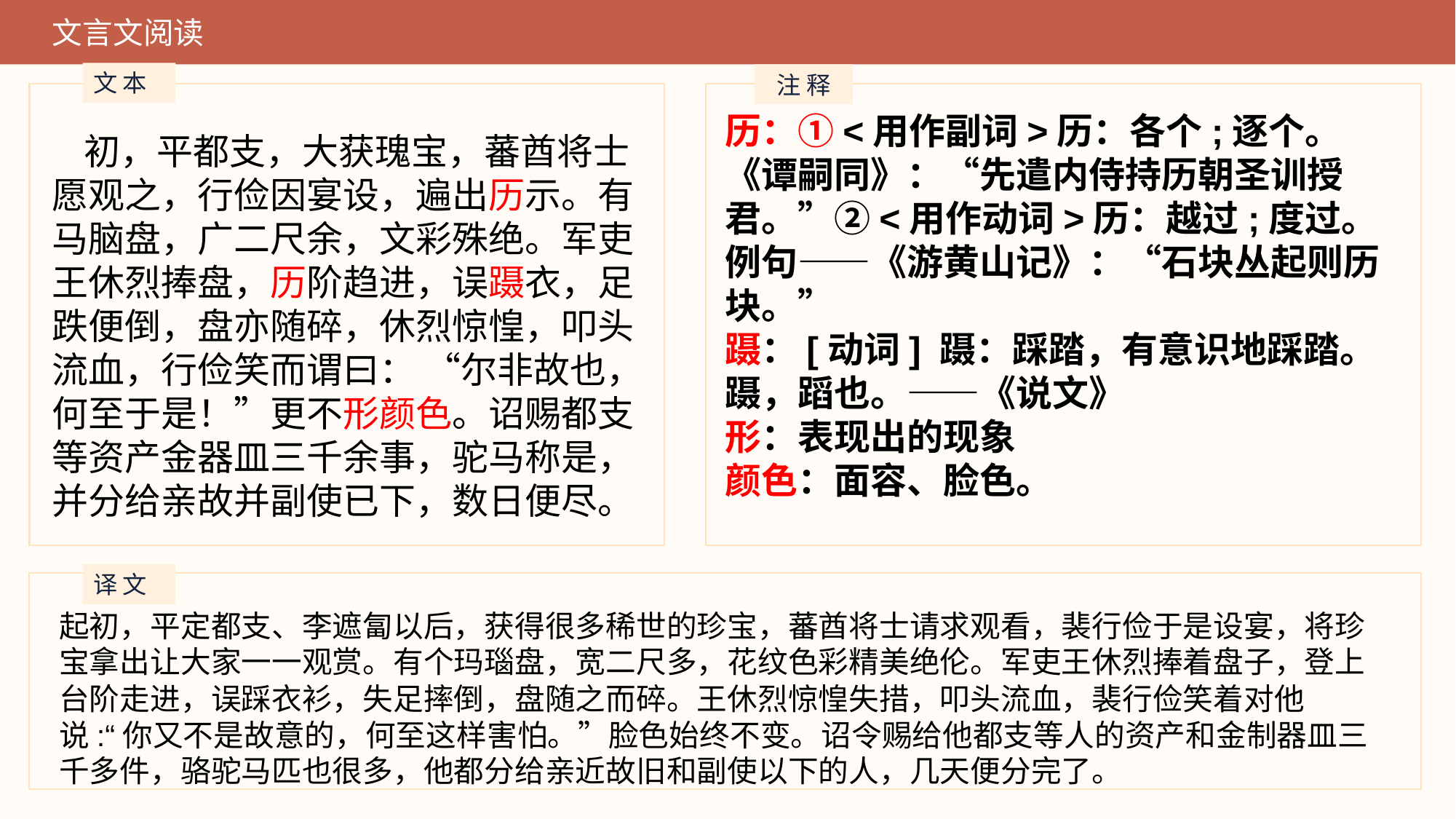

文言文阅读
文 本
注 释

历：①<用作副词>历：各个;逐个。
《谭嗣同》：“先遣内侍持历朝圣训授君。”②<用作动词>历：越过;度过。例句——《游黄山记》：“石块丛起则历块。”
蹑：[动词] 蹑：踩踏，有意识地踩踏。
蹑，蹈也。——《说文》
形：表现出的现象
颜色：面容、脸色。

初，平都支，大获瑰宝，蕃酋将士愿观之，行俭因宴设，遍出历示。有马脑盘，广二尺余，文彩殊绝。军吏王休烈捧盘，历阶趋进，误蹑衣，足跌便倒，盘亦随碎，休烈惊惶，叩头流血，行俭笑而谓曰： “尔非故也，何至于是！”更不形颜色。诏赐都支等资产金器皿三千余事，驼马称是，并分给亲故并副使已下，数日便尽。
译 文

起初，平定都支、李遮匐以后，获得很多稀世的珍宝，蕃酋将士请求观看，裴行俭于是设宴，将珍宝拿出让大家一一观赏。有个玛瑙盘，宽二尺多，花纹色彩精美绝伦。军吏王休烈捧着盘子，登上台阶走进，误踩衣衫，失足摔倒，盘随之而碎。王休烈惊惶失措，叩头流血，裴行俭笑着对他说:“你又不是故意的，何至这样害怕。”脸色始终不变。诏令赐给他都支等人的资产和金制器皿三千多件，骆驼马匹也很多，他都分给亲近故旧和副使以下的人，几天便分完了。